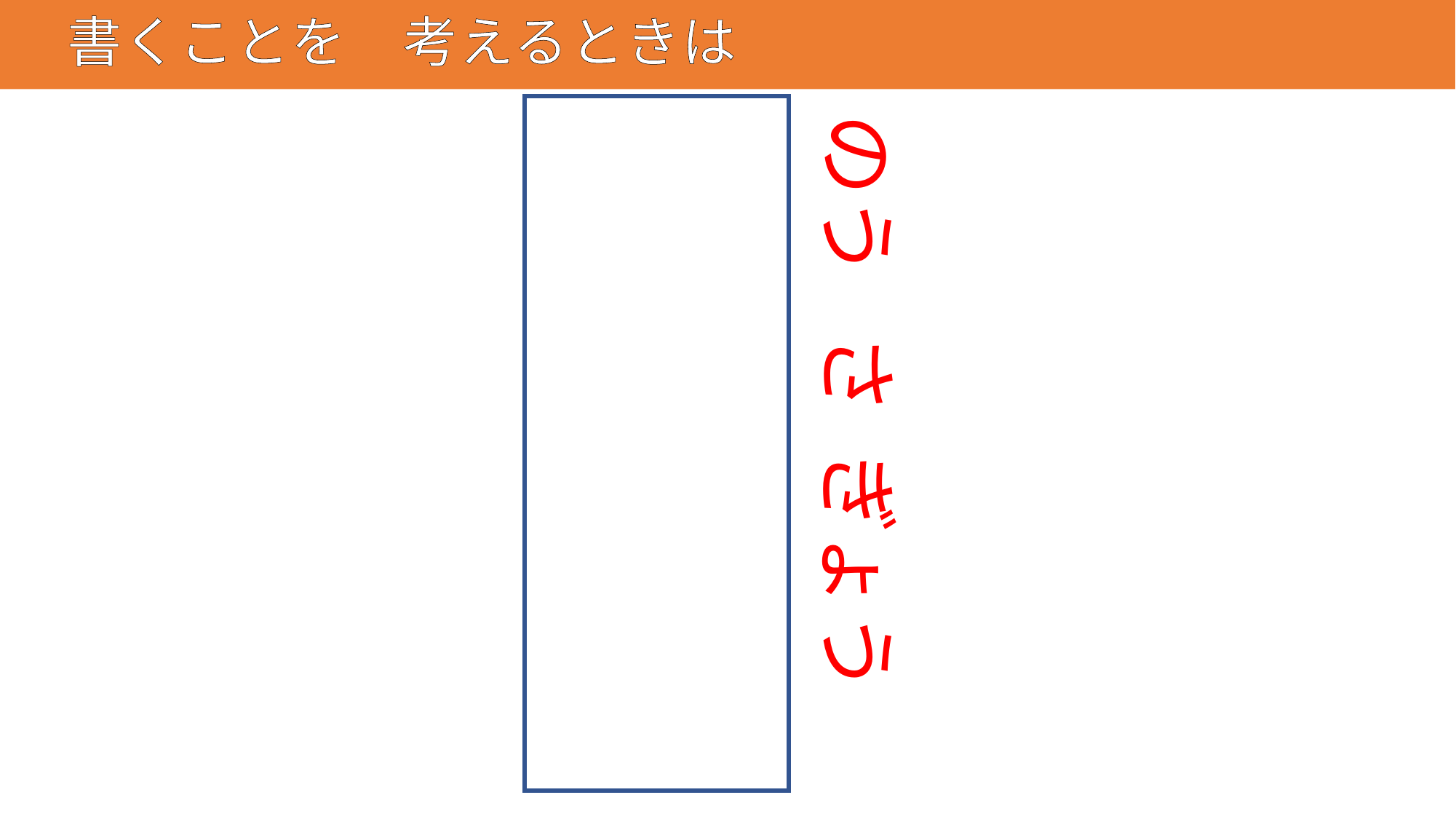

# 書くことを　考えるときは
140
農作業

のう   さ  ぎょう